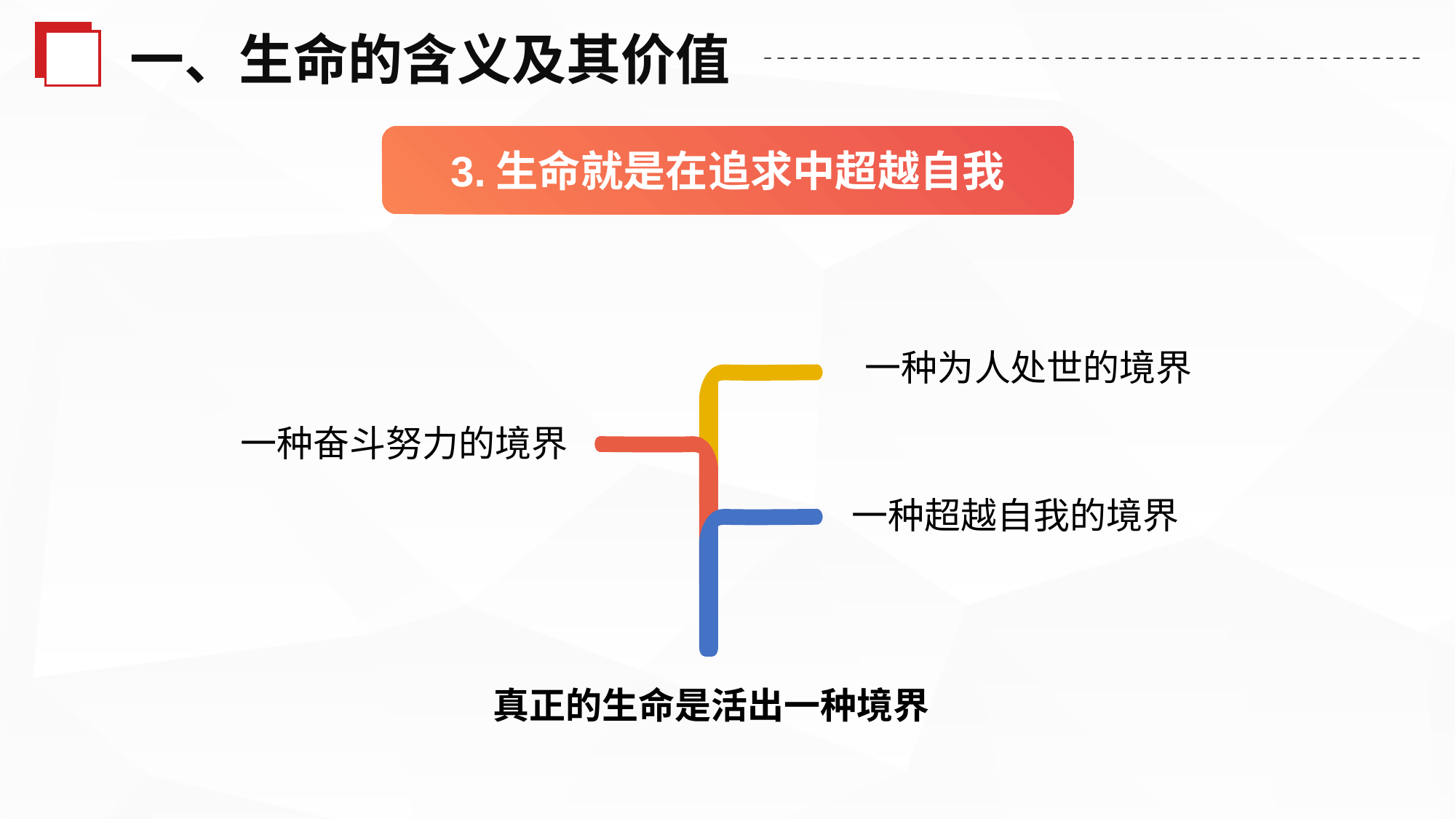

一、生命的含义及其价值

3.生命就是在追求中超越自我
一种为人处世的境界

一种奋斗努力的境界

一种超越自我的境界

真正的生命是活出一种境界